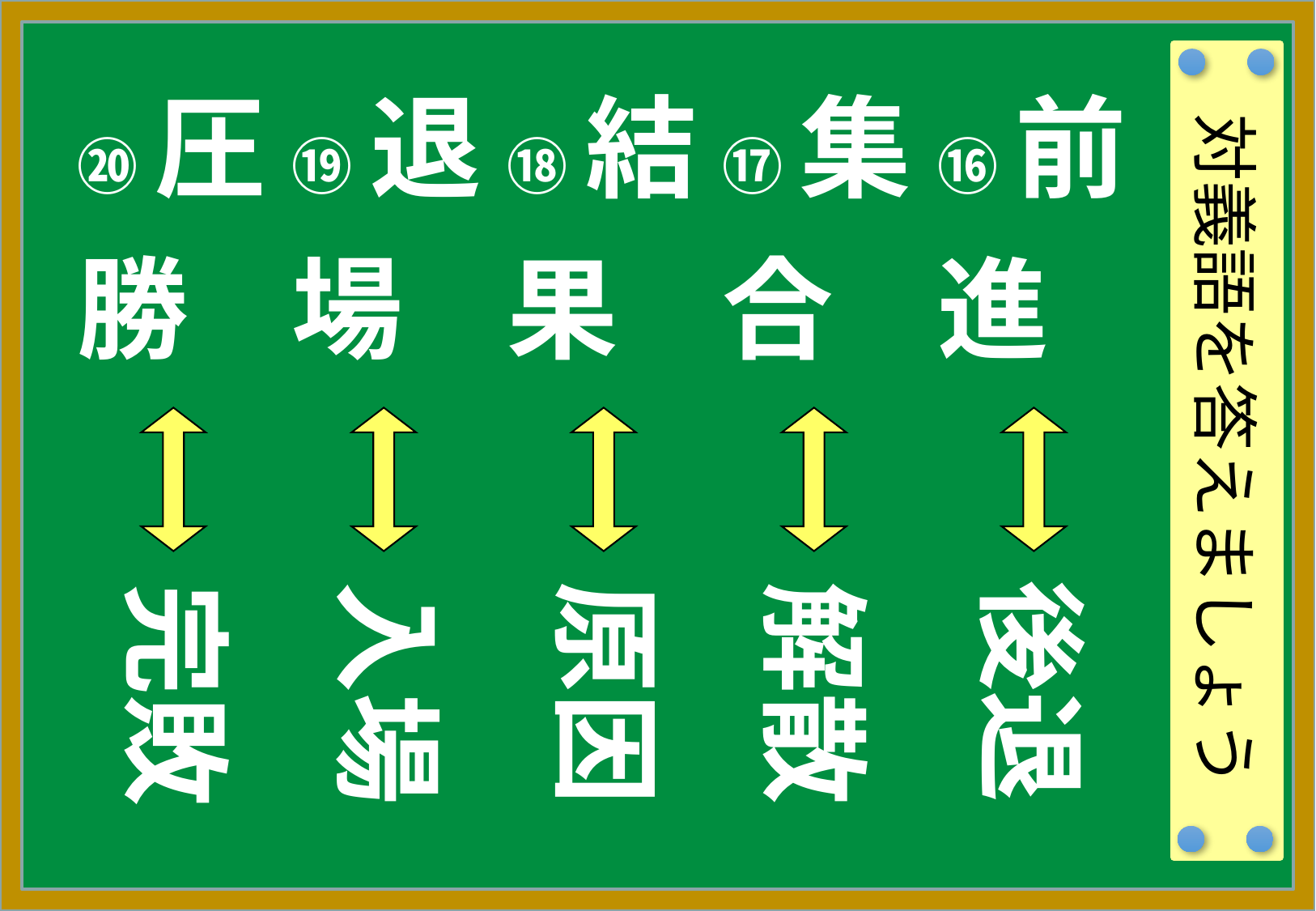

| ⑳圧勝 | ⑲退場 | ⑱結果 | ⑰集合 | ⑯前進 |
| --- | --- | --- | --- | --- |
|  |  |  |  |  |
|  |  |  |  |  |
対義語を答えましょう

後退
入場
原因
解散
完敗